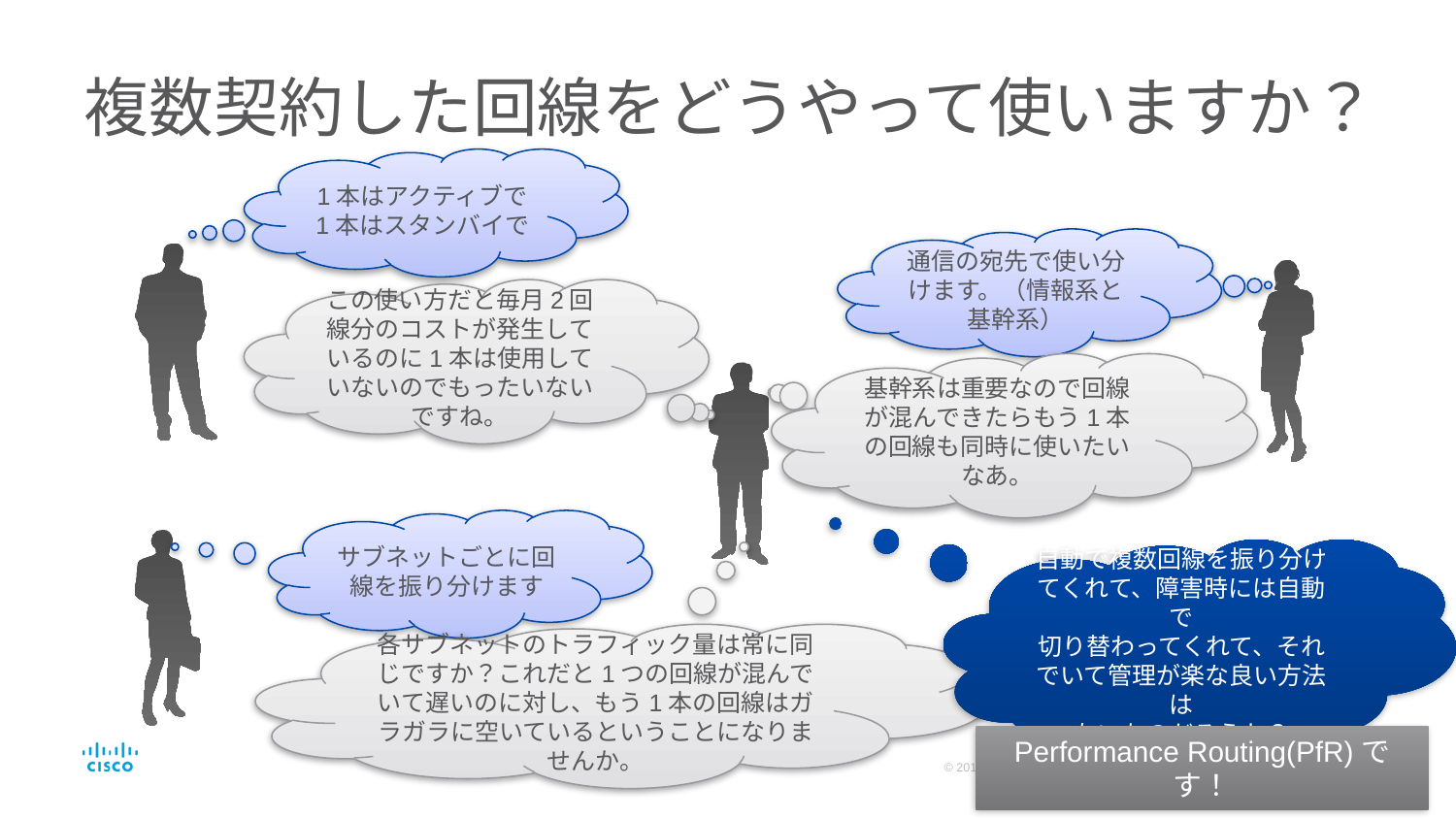

# 複数契約した回線をどうやって使いますか？
1本はアクティブで
1本はスタンバイで
通信の宛先で使い分けます。（情報系と基幹系）

この使い方だと毎月2回線分のコストが発生しているのに1本は使用していないのでもったいないですね。
基幹系は重要なので回線が混んできたらもう1本の回線も同時に使いたいなあ。

サブネットごとに回線を振り分けます

自動で複数回線を振り分けてくれて、障害時には自動で
切り替わってくれて、それでいて管理が楽な良い方法は
ないものだろうか？
各サブネットのトラフィック量は常に同じですか？これだと1つの回線が混んでいて遅いのに対し、もう1本の回線はガラガラに空いているということになりませんか。
Performance Routing(PfR)です！